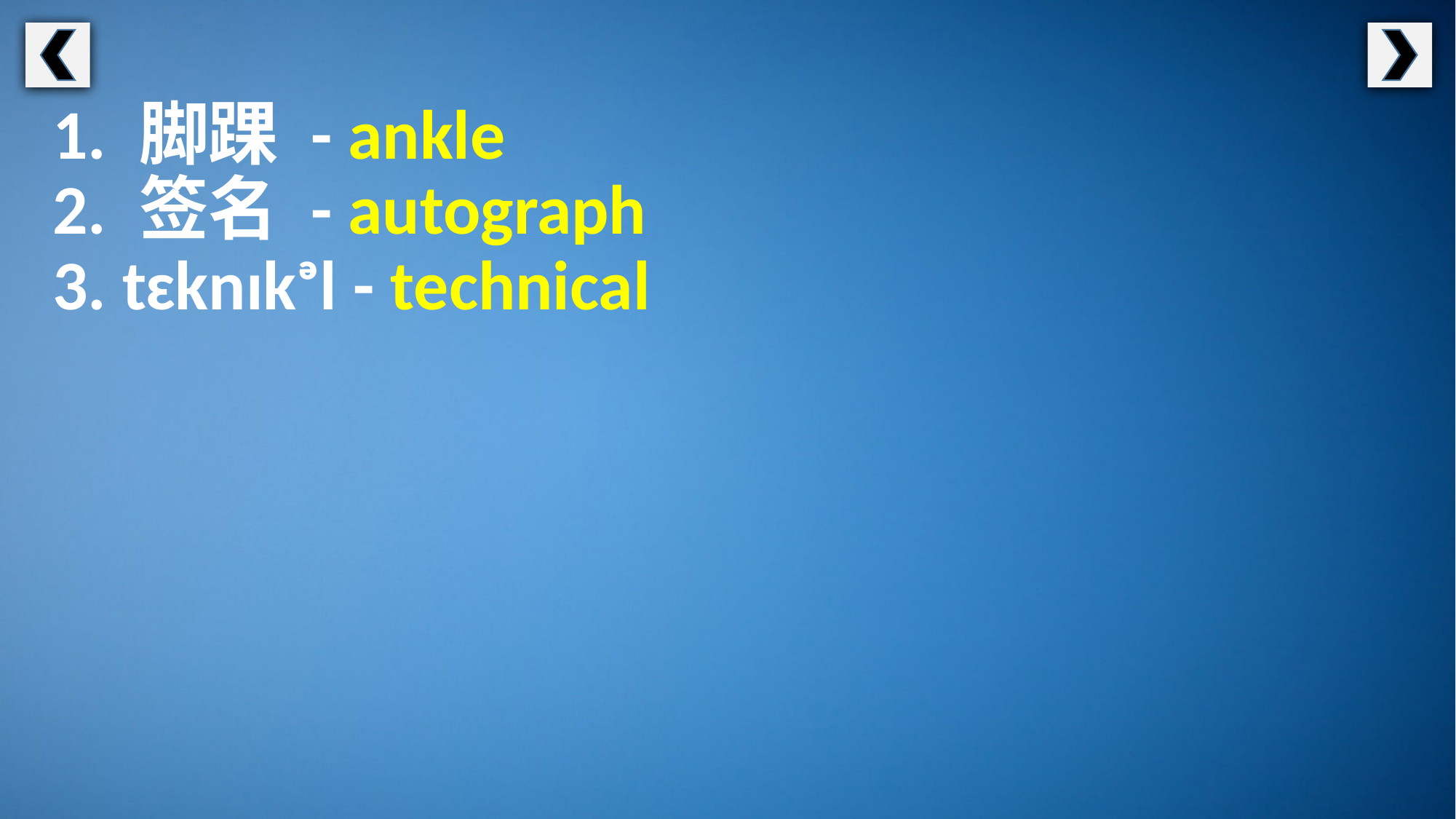

1. 脚踝 - ankle
2. 签名 - autograph
3. tɛknɪkᵊl - technical